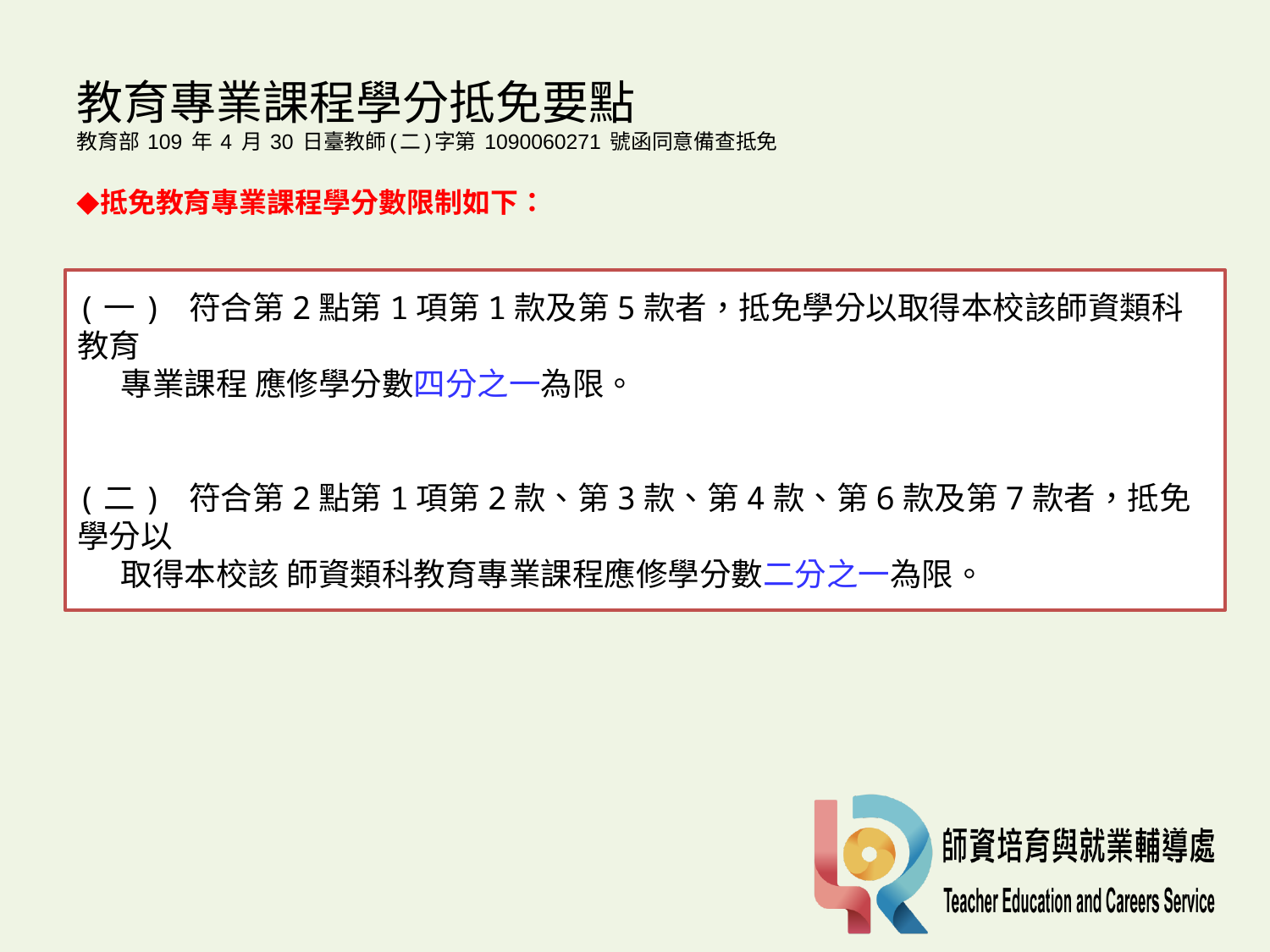

# 教育專業課程學分抵免要點 教育部 109 年 4 月 30 日臺教師(二)字第 1090060271 號函同意備查抵免 ◆抵免教育專業課程學分數限制如下：
(一) 符合第2點第1項第1款及第5款者，抵免學分以取得本校該師資類科教育
     專業課程 應修學分數四分之一為限。

(二) 符合第2點第1項第2款、第3款、第4款、第6款及第7款者，抵免學分以
     取得本校該 師資類科教育專業課程應修學分數二分之一為限。